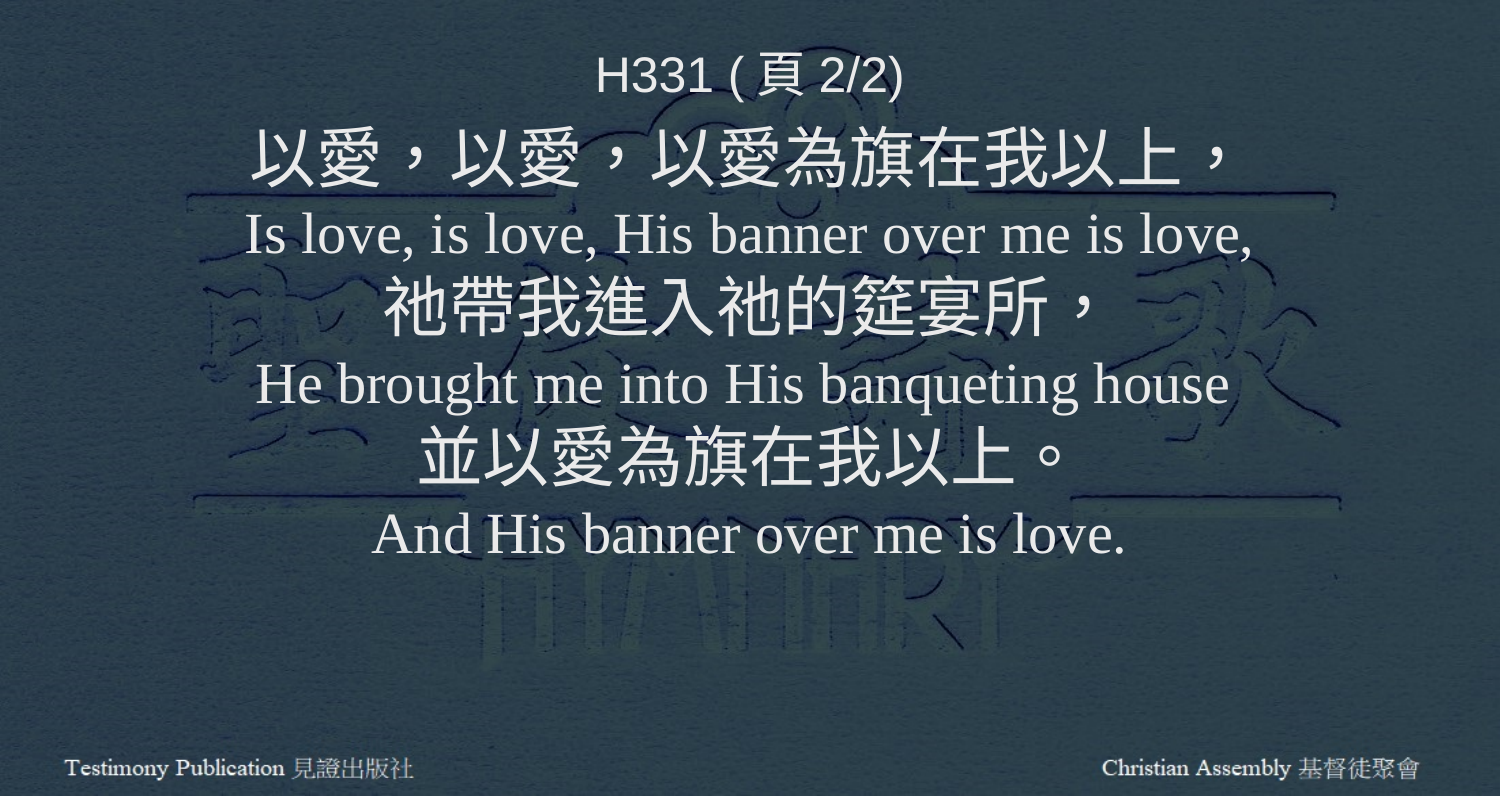

H331 (頁2/2)
以愛，以愛，以愛為旗在我以上，
Is love, is love, His banner over me is love,
祂帶我進入祂的筵宴所，
He brought me into His banqueting house
並以愛為旗在我以上。
And His banner over me is love.